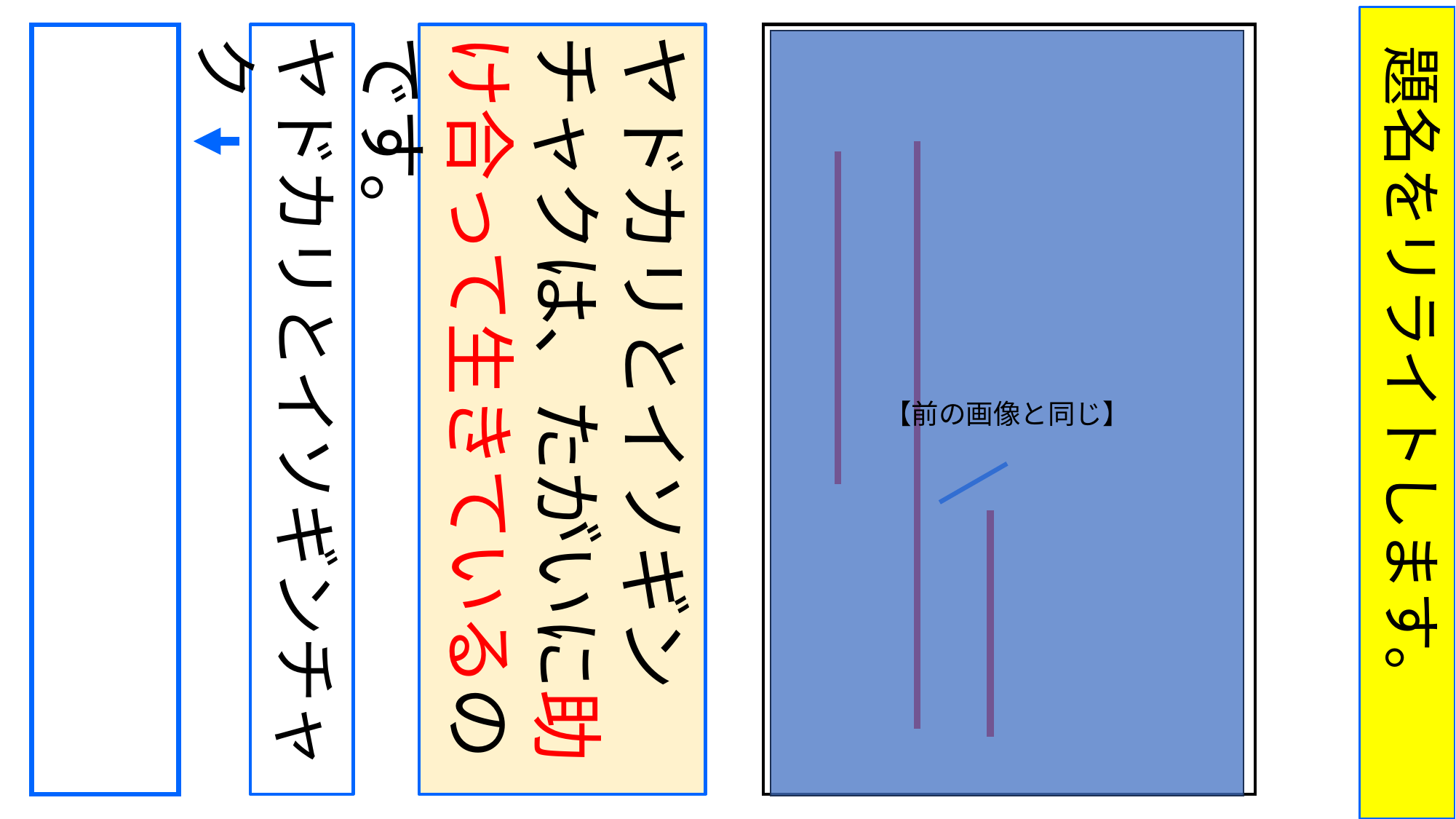

題名をリライトします。

ヤドカリとイソギンチャク
ヤドカリとイソギンチャクは、たがいに助け合って生きているのです。

【前の画像と同じ】